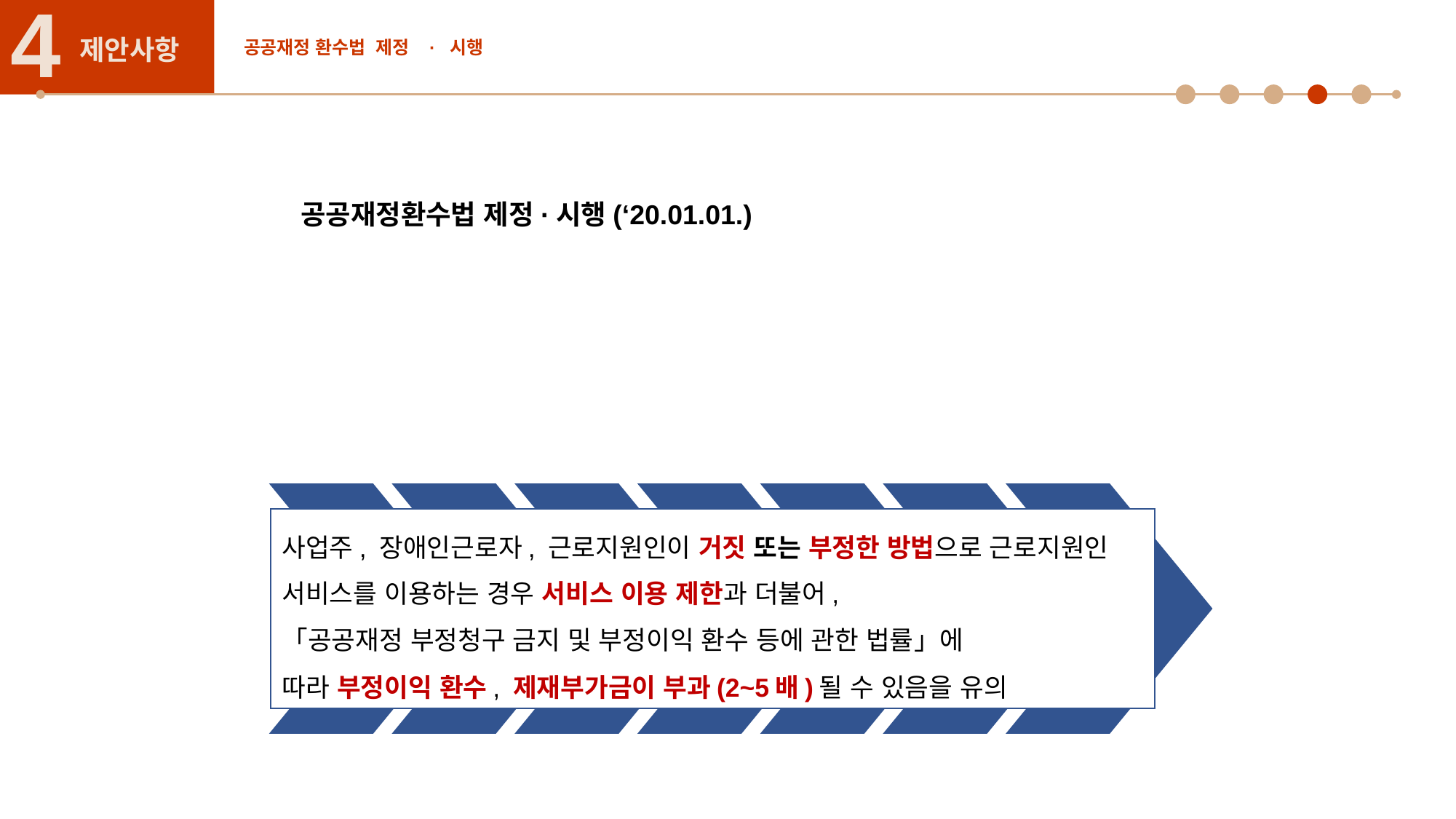

4

제안사항
공공재정 환수법  제정   ·  시행

공공재정환수법 제정·시행(‘20.01.01.)
사업주, 장애인근로자, 근로지원인이 거짓 또는 부정한 방법으로 근로지원인 서비스를 이용하는 경우 서비스 이용 제한과 더불어,
「공공재정 부정청구 금지 및 부정이익 환수 등에 관한 법률」에
따라 부정이익 환수, 제재부가금이 부과(2~5배)될 수 있음을 유의